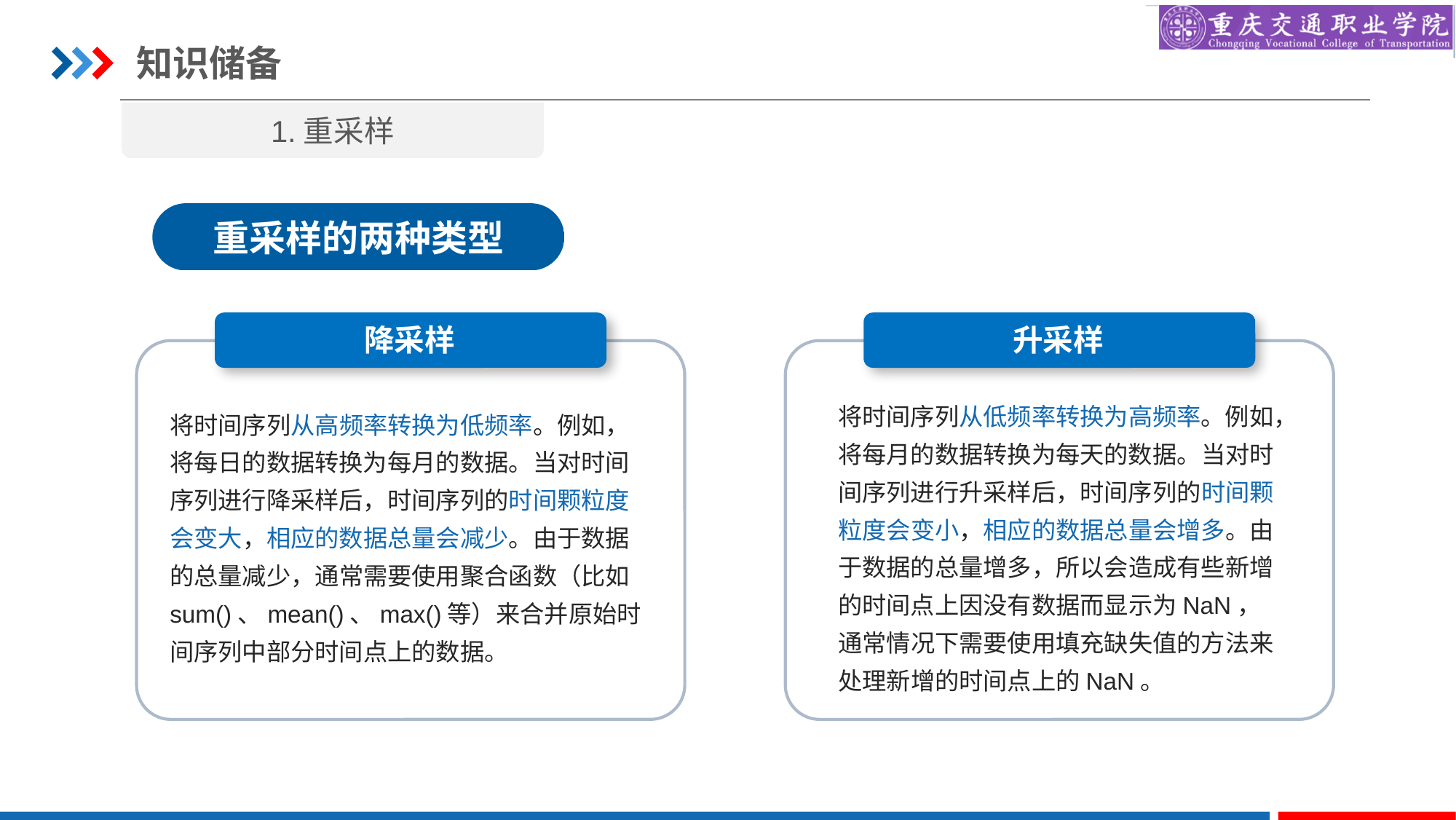

知识储备

1.重采样
重采样的两种类型

降采样
升采样

将时间序列从低频率转换为高频率。例如，将每月的数据转换为每天的数据。当对时间序列进行升采样后，时间序列的时间颗粒度会变小，相应的数据总量会增多。由于数据的总量增多，所以会造成有些新增的时间点上因没有数据而显示为NaN，通常情况下需要使用填充缺失值的方法来处理新增的时间点上的NaN。
将时间序列从高频率转换为低频率。例如，将每日的数据转换为每月的数据。当对时间序列进行降采样后，时间序列的时间颗粒度会变大，相应的数据总量会减少。由于数据的总量减少，通常需要使用聚合函数（比如sum()、mean()、max()等）来合并原始时间序列中部分时间点上的数据。